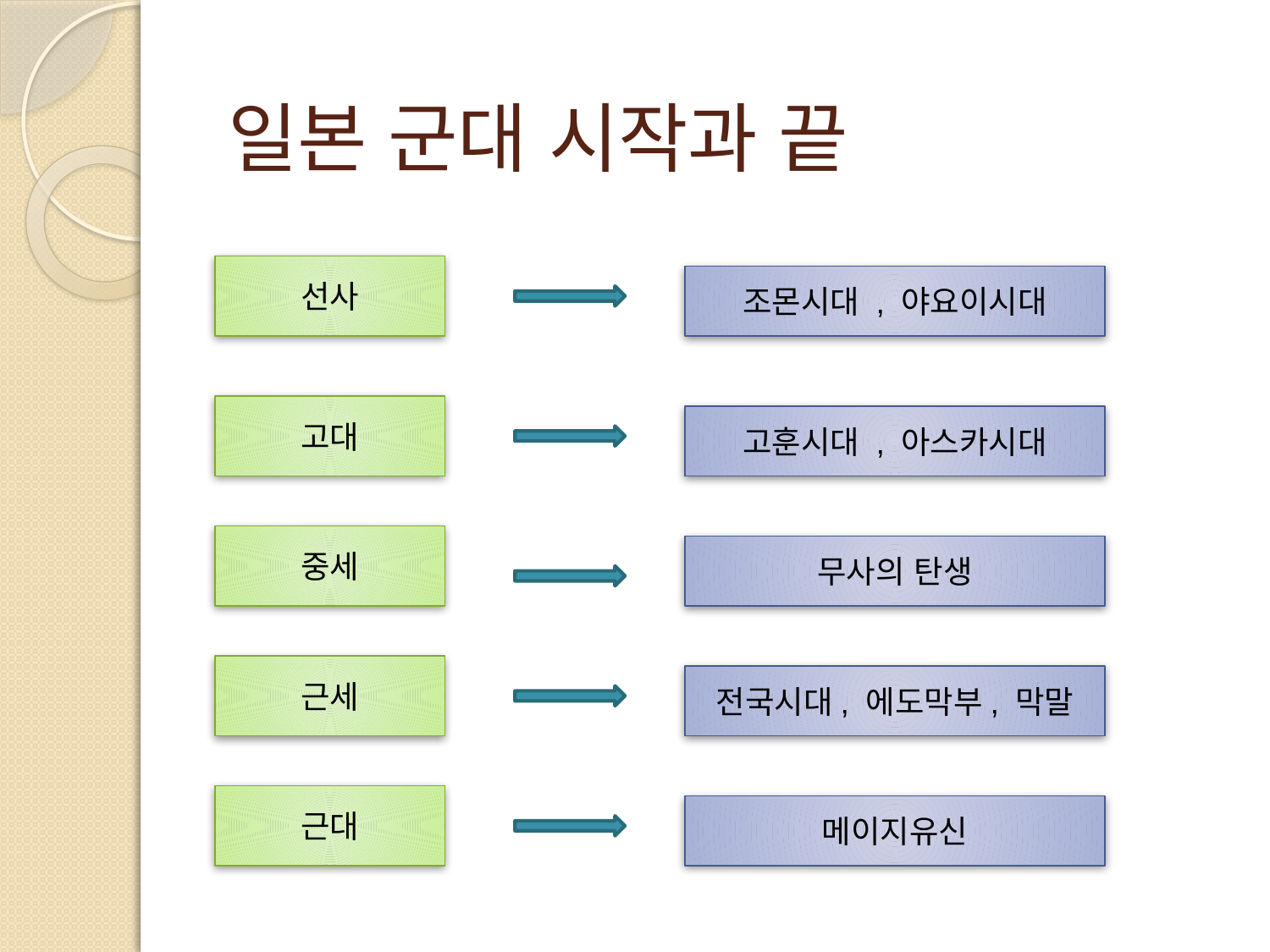

일본 군대 시작과 끝
선사
조몬시대 , 야요이시대

고대
고훈시대 , 아스카시대

중세
무사의 탄생

근세
전국시대, 에도막부, 막말

근대
메이지유신